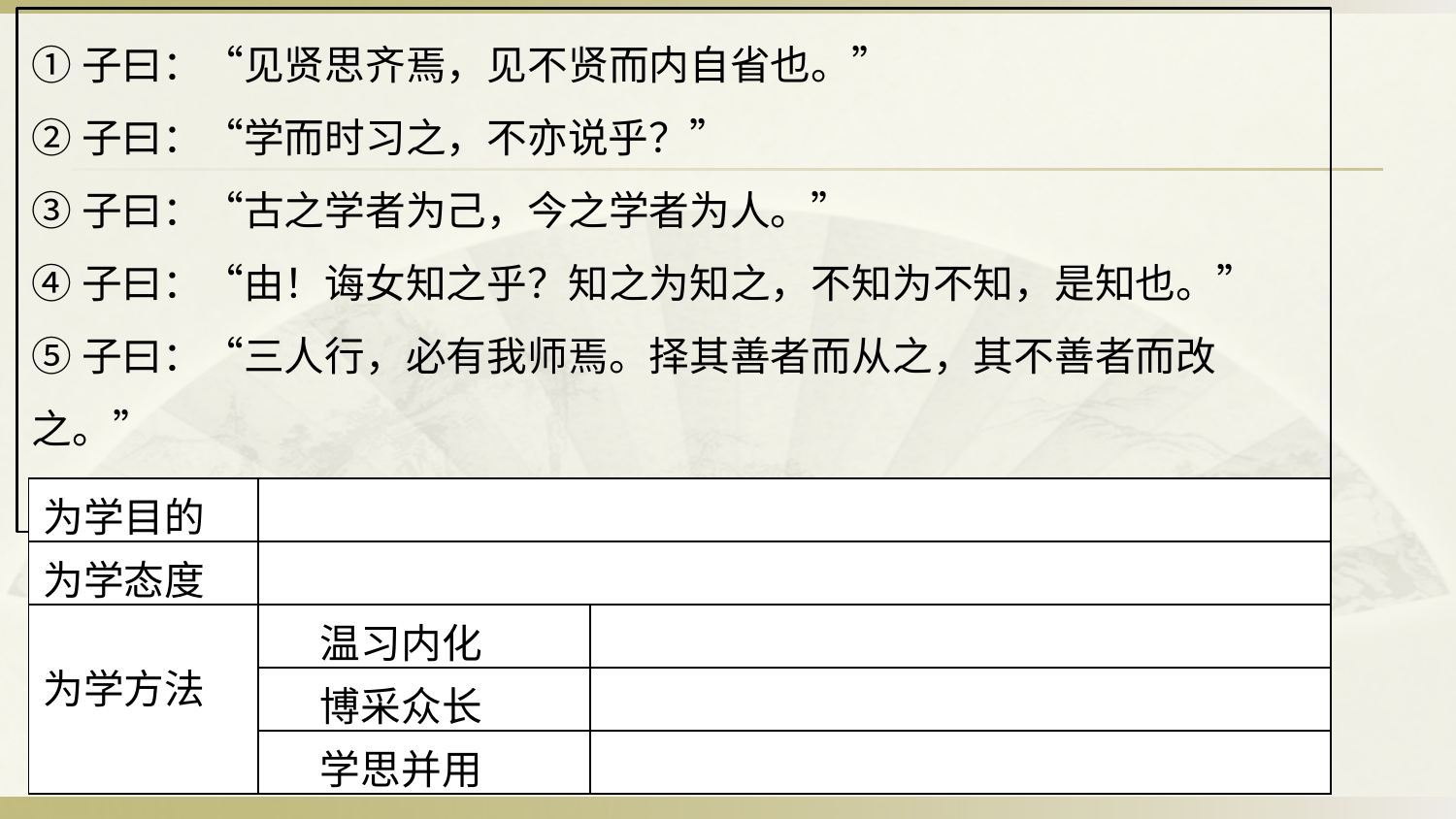

①子曰：“见贤思齐焉，见不贤而内自省也。”
②子曰：“学而时习之，不亦说乎？”
③子曰：“古之学者为己，今之学者为人。”
④子曰：“由！诲女知之乎？知之为知之，不知为不知，是知也。”
⑤子曰：“三人行，必有我师焉。择其善者而从之，其不善者而改之。”
⑥子曰：“学而不思则罔，思而不学则殆。”
| 为学目的 |  |  |
| --- | --- | --- |
| 为学态度 |  |  |
| 为学方法 | 温习内化 |  |
|  | 博采众长 |  |
|  | 学思并用 |  |